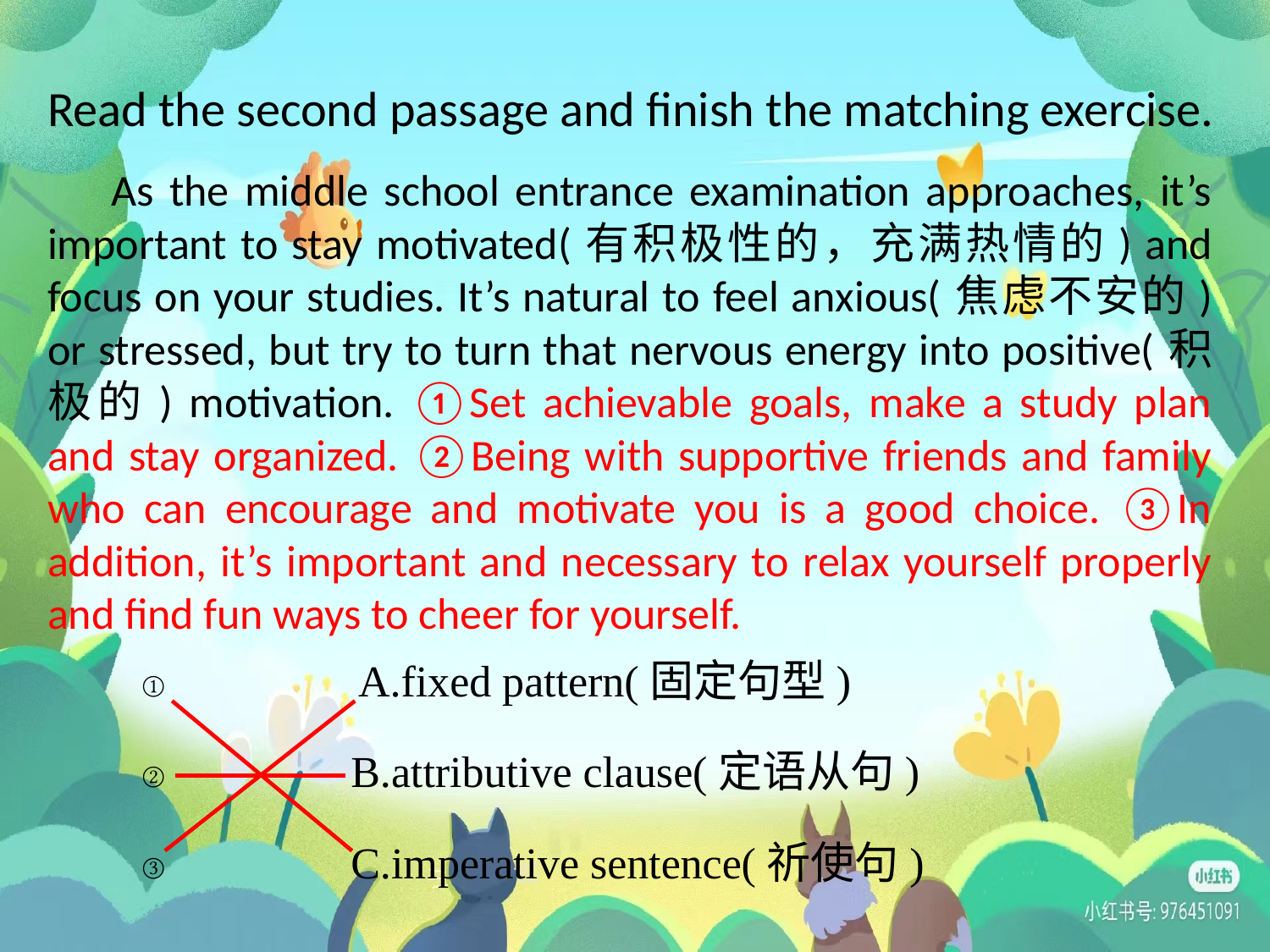

Read the second passage and finish the matching exercise.
As the middle school entrance examination approaches, it’s important to stay motivated(有积极性的，充满热情的) and focus on your studies. It’s natural to feel anxious(焦虑不安的) or stressed, but try to turn that nervous energy into positive(积极的) motivation. ①Set achievable goals, make a study plan and stay organized. ②Being with supportive friends and family who can encourage and motivate you is a good choice. ③In addition, it’s important and necessary to relax yourself properly and find fun ways to cheer for yourself.

                     A.fixed pattern(固定句型)

②                       B.attributive clause(定语从句)

③                       C.imperative sentence(祈使句)